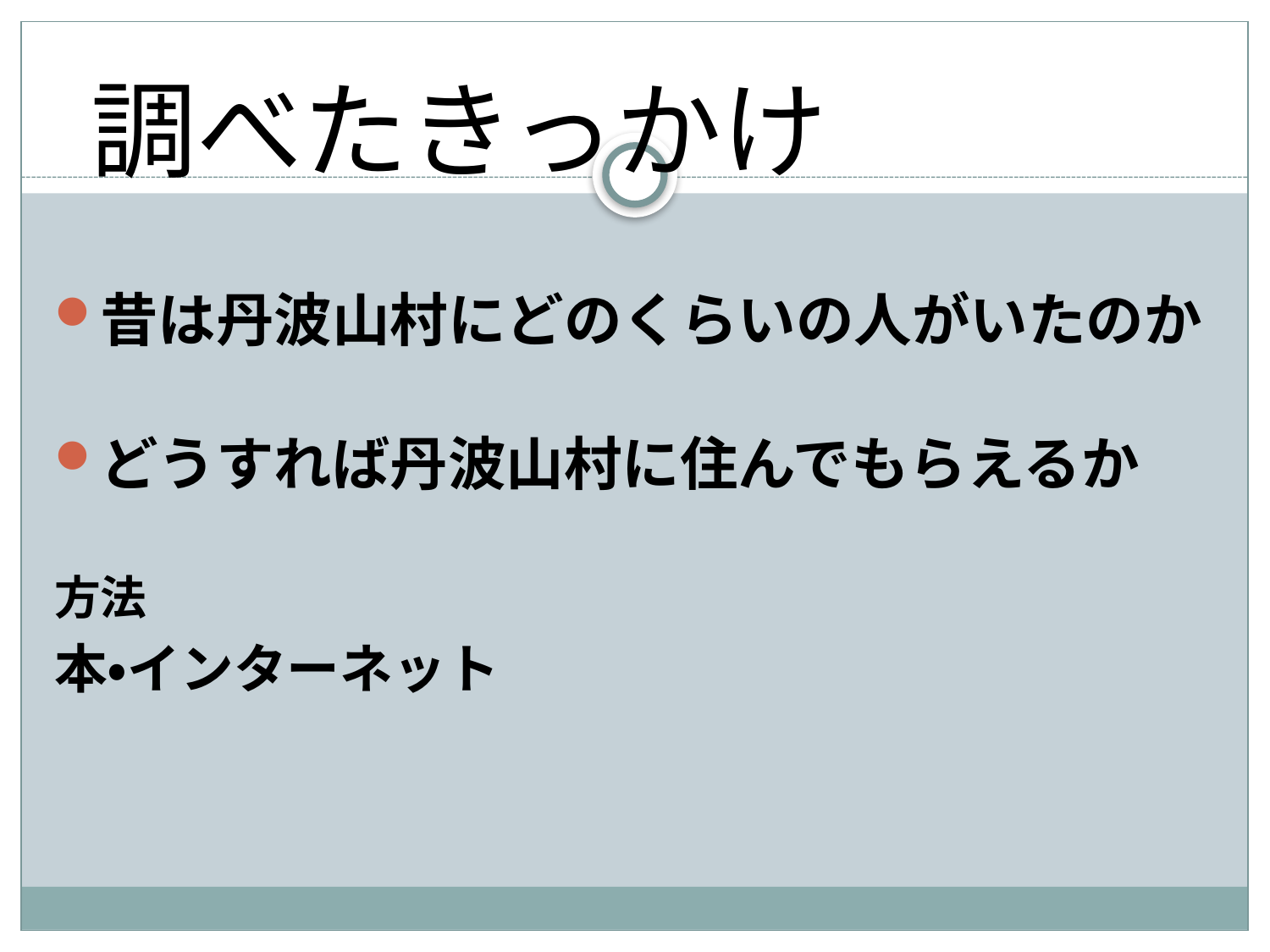

# 調べたきっかけ

昔は丹波山村にどのくらいの人がいたのか

どうすれば丹波山村に住んでもらえるか

方法
本・インターネット